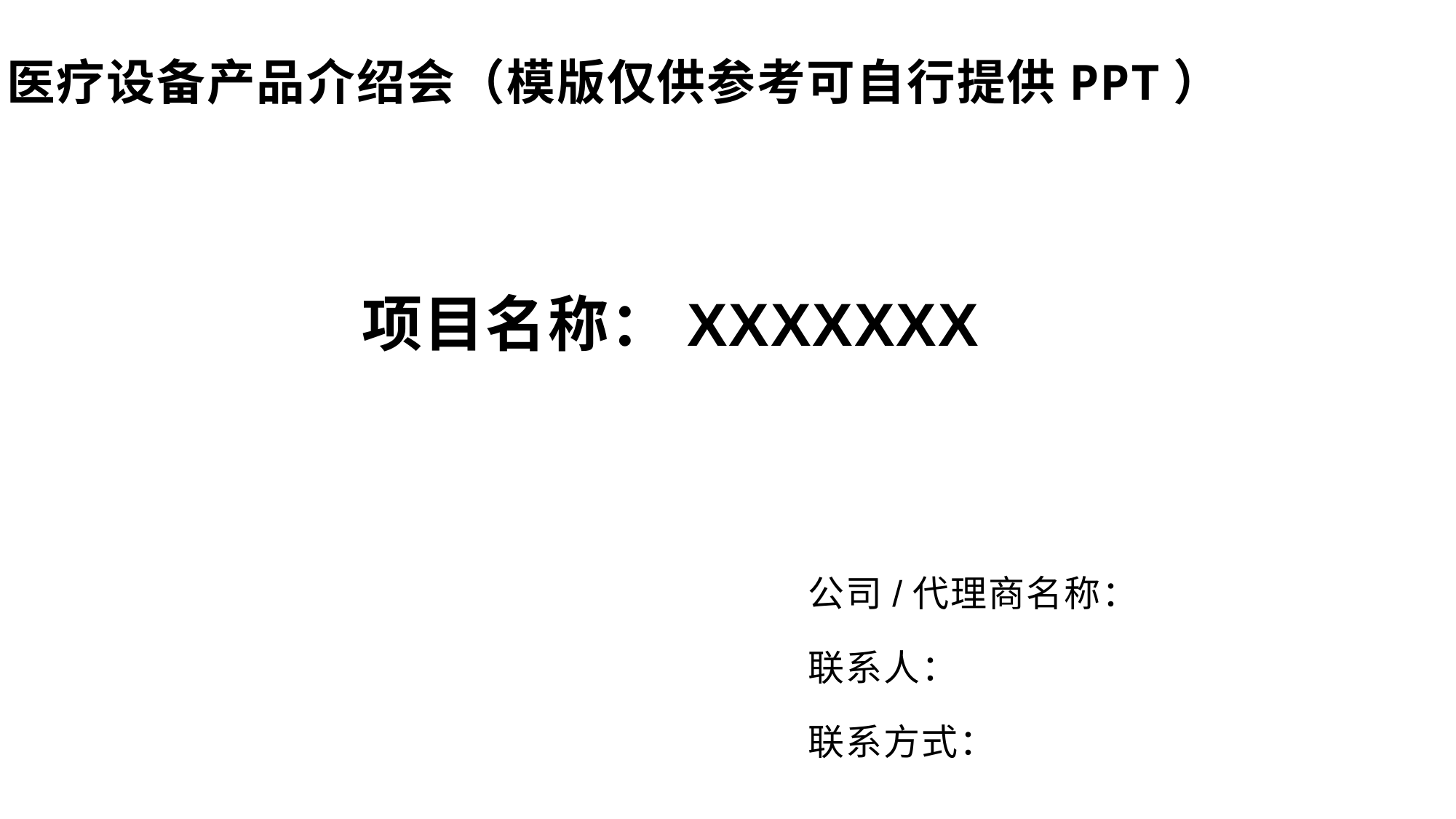

医疗设备产品介绍会（模版仅供参考可自行提供PPT）
项目名称：XXXXXXX
公司/代理商名称：
联系人：
联系方式：